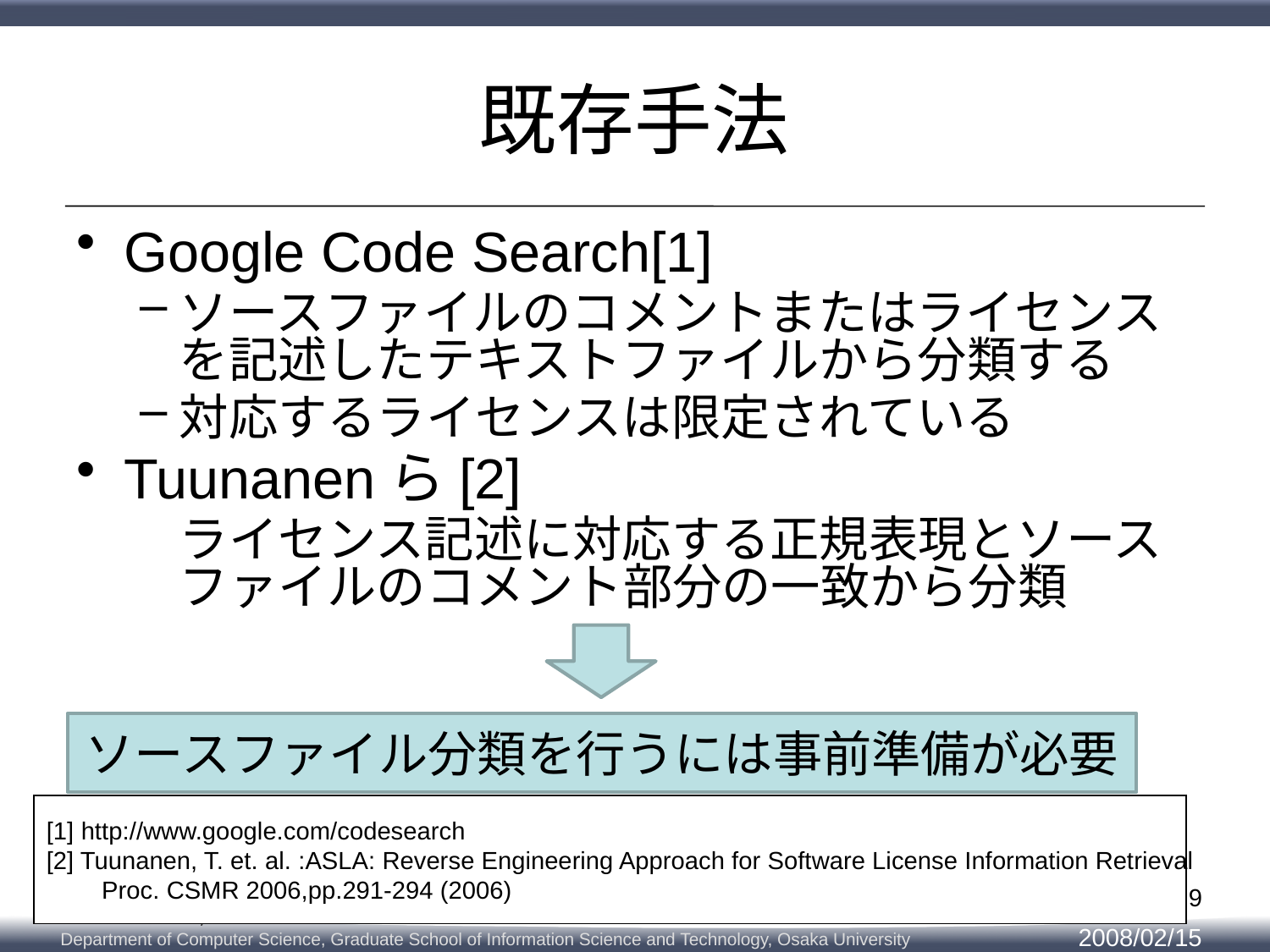

# 既存手法
Google Code Search[1]
ソースファイルのコメントまたはライセンスを記述したテキストファイルから分類する
対応するライセンスは限定されている
Tuunanenら[2]
	ライセンス記述に対応する正規表現とソースファイルのコメント部分の一致から分類

ソースファイル分類を行うには事前準備が必要
[1] http://www.google.com/codesearch
[2] Tuunanen, T. et. al. :ASLA: Reverse Engineering Approach for Software License Information Retrieval
　　Proc. CSMR 2006,pp.291-294 (2006)
9
平成19年度修士論文発表会
2008/02/15